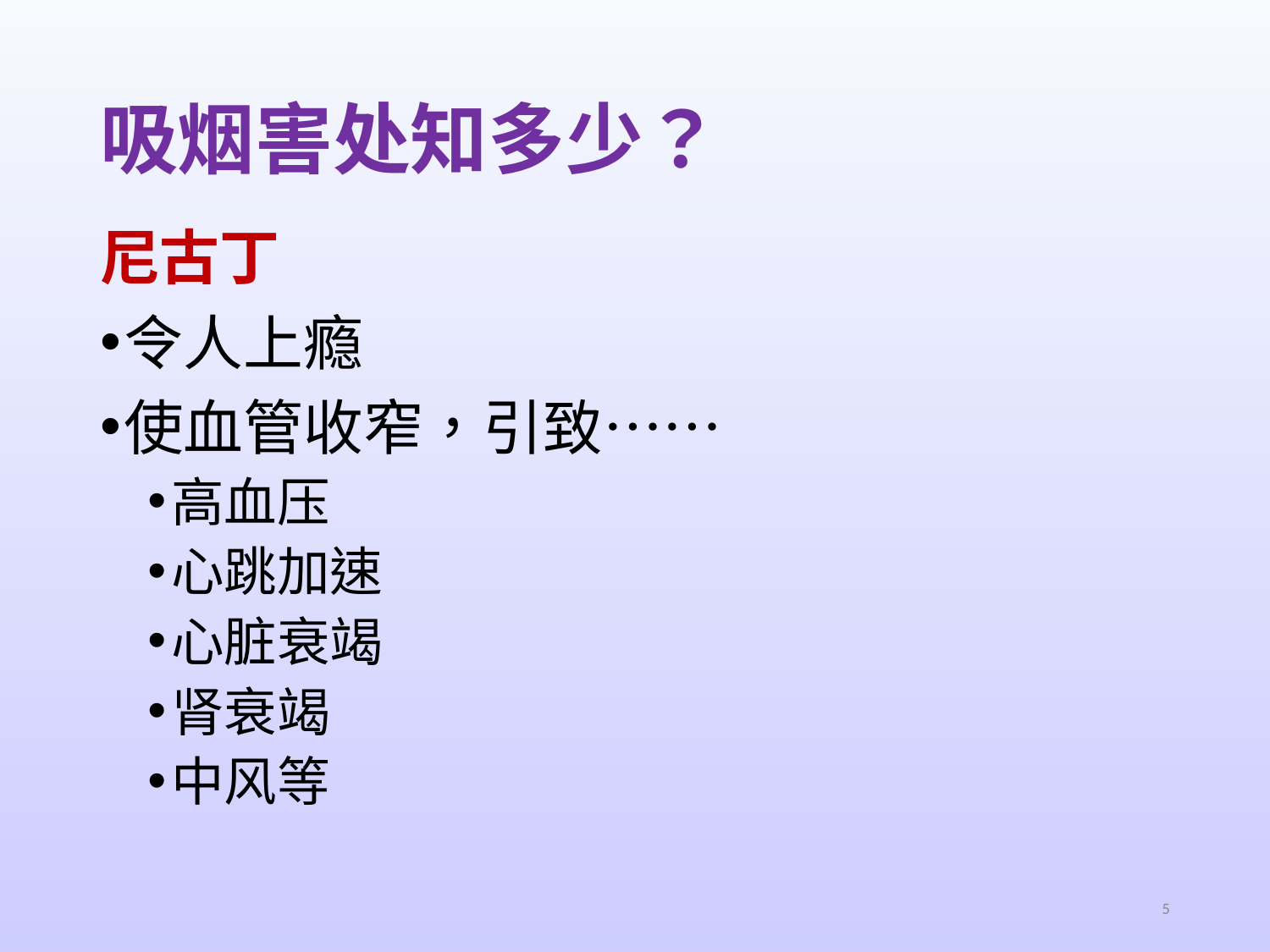

# 吸烟害处知多少？
尼古丁
令人上瘾
使血管收窄，引致……
高血压
心跳加速
心脏衰竭
肾衰竭
中风等
5